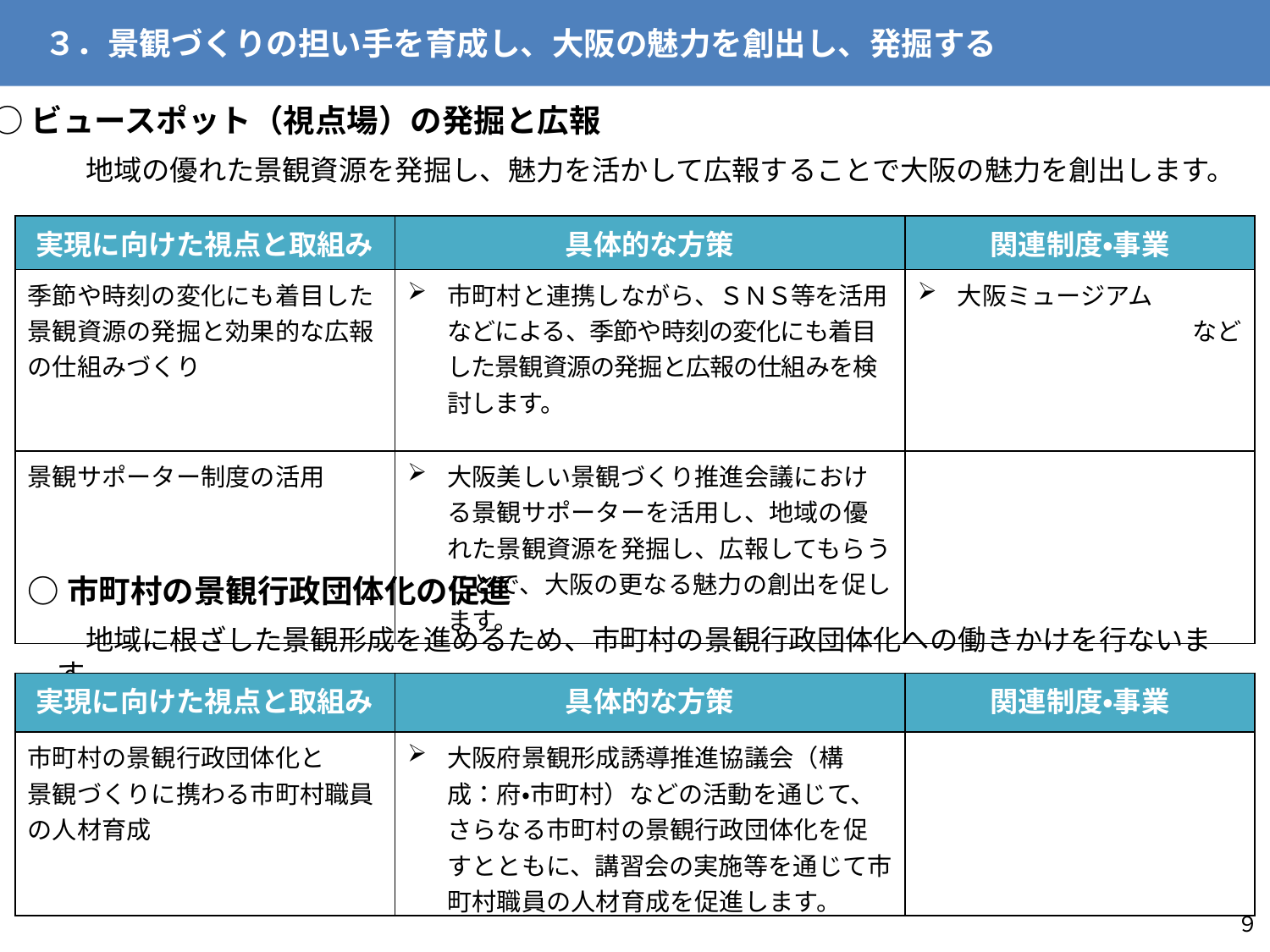

３．景観づくりの担い手を育成し、大阪の魅力を創出し、発掘する
○ビュースポット（視点場）の発掘と広報
　地域の優れた景観資源を発掘し、魅力を活かして広報することで大阪の魅力を創出します。
| 実現に向けた視点と取組み | 具体的な方策 | 関連制度・事業 |
| --- | --- | --- |
| 季節や時刻の変化にも着目した景観資源の発掘と効果的な広報の仕組みづくり | 市町村と連携しながら、ＳＮＳ等を活用などによる、季節や時刻の変化にも着目した景観資源の発掘と広報の仕組みを検討します。 | 大阪ミュージアム など |
| 景観サポーター制度の活用 | 大阪美しい景観づくり推進会議における景観サポーターを活用し、地域の優れた景観資源を発掘し、広報してもらうことで、大阪の更なる魅力の創出を促します。 |  |
○市町村の景観行政団体化の促進
　地域に根ざした景観形成を進めるため、市町村の景観行政団体化への働きかけを行ないます。
| 実現に向けた視点と取組み | 具体的な方策 | 関連制度・事業 |
| --- | --- | --- |
| 市町村の景観行政団体化と 景観づくりに携わる市町村職員の人材育成 | 大阪府景観形成誘導推進協議会（構成：府・市町村）などの活動を通じて、さらなる市町村の景観行政団体化を促すとともに、講習会の実施等を通じて市町村職員の人材育成を促進します。 |  |
９